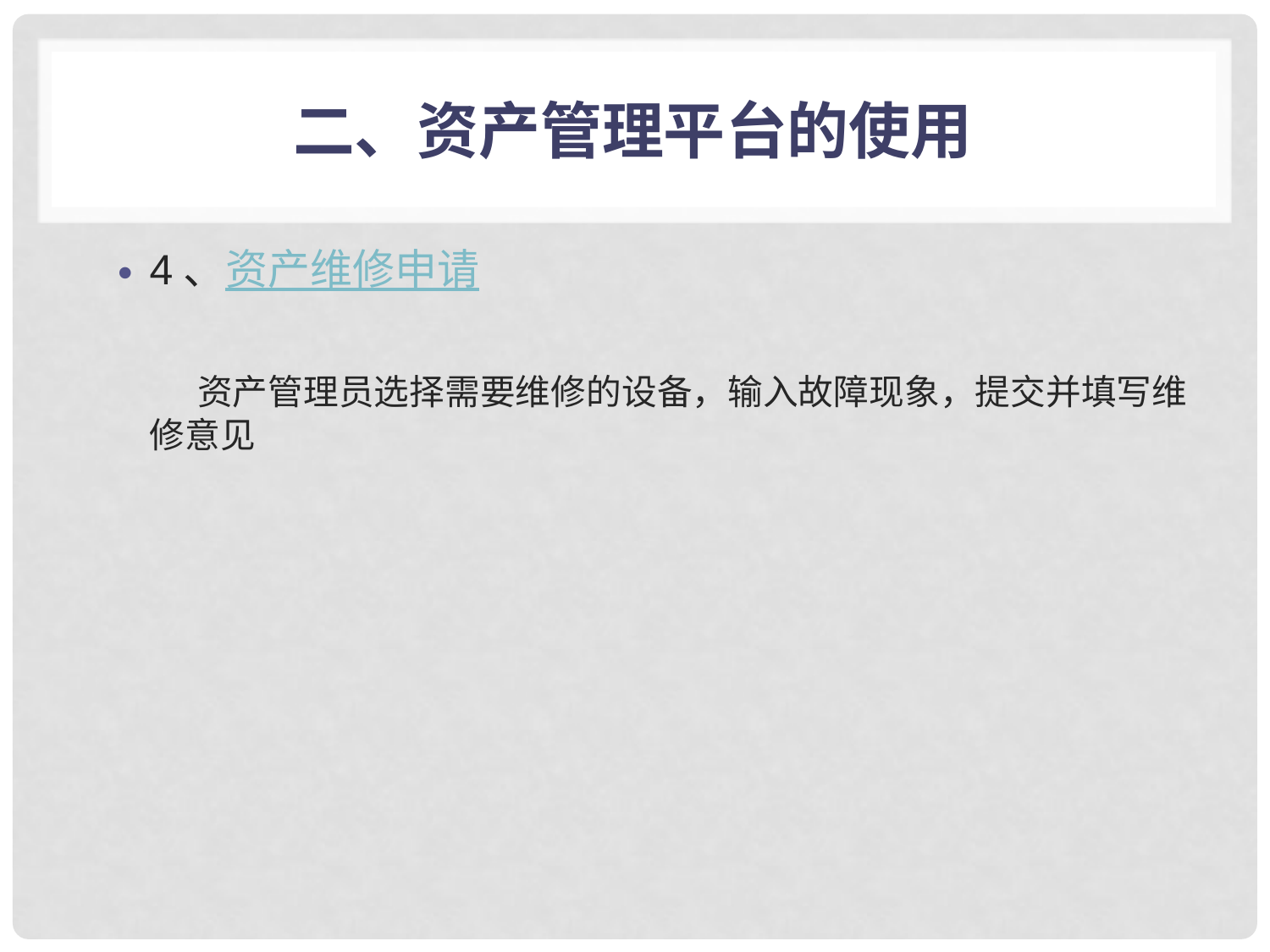

# 二、资产管理平台的使用
4、资产维修申请

资产管理员选择需要维修的设备，输入故障现象，提交并填写维修意见